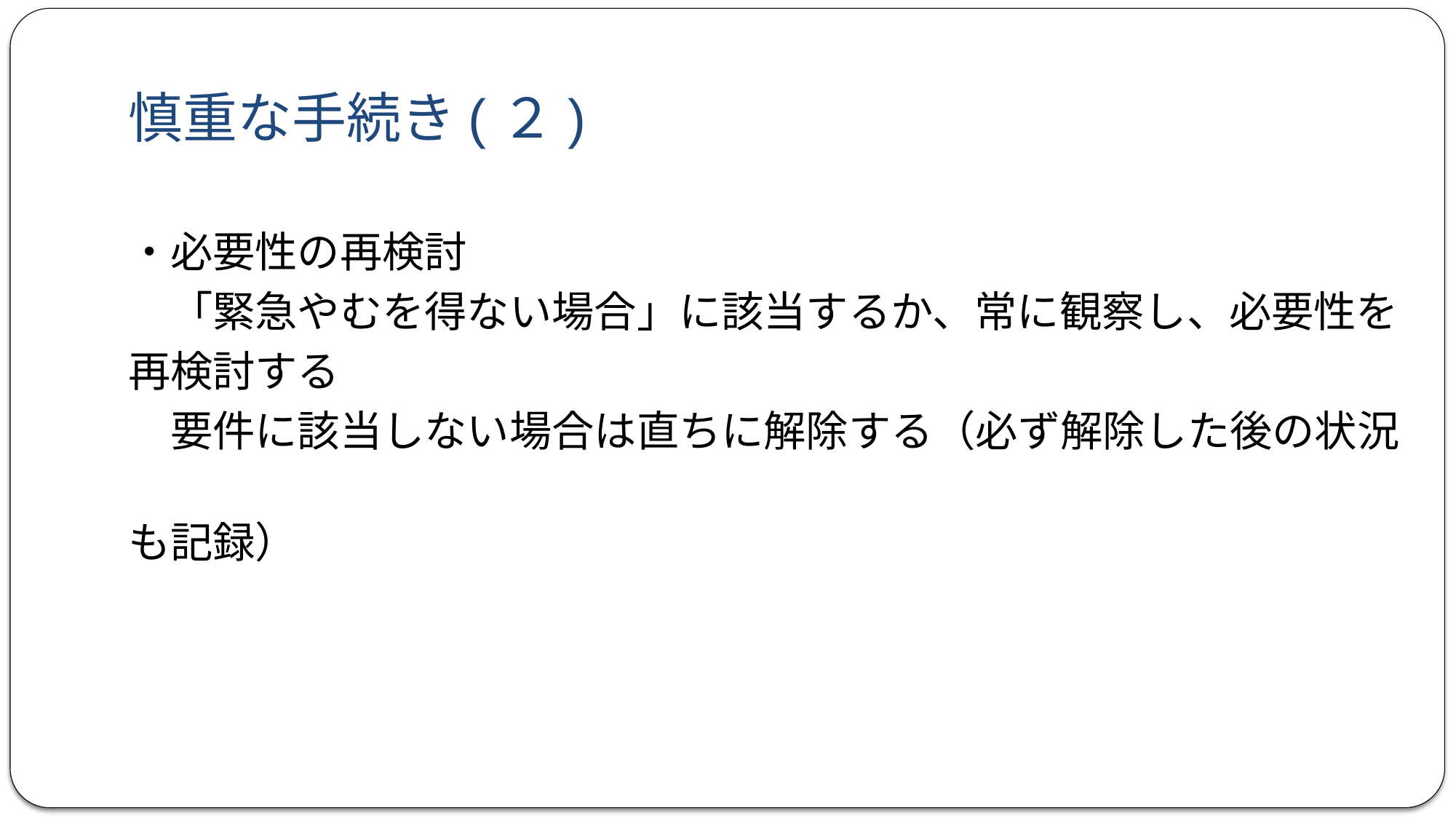

# 慎重な手続き(２)

・必要性の再検討
　「緊急やむを得ない場合」に該当するか、常に観察し、必要性を
再検討する
　要件に該当しない場合は直ちに解除する（必ず解除した後の状況
も記録）